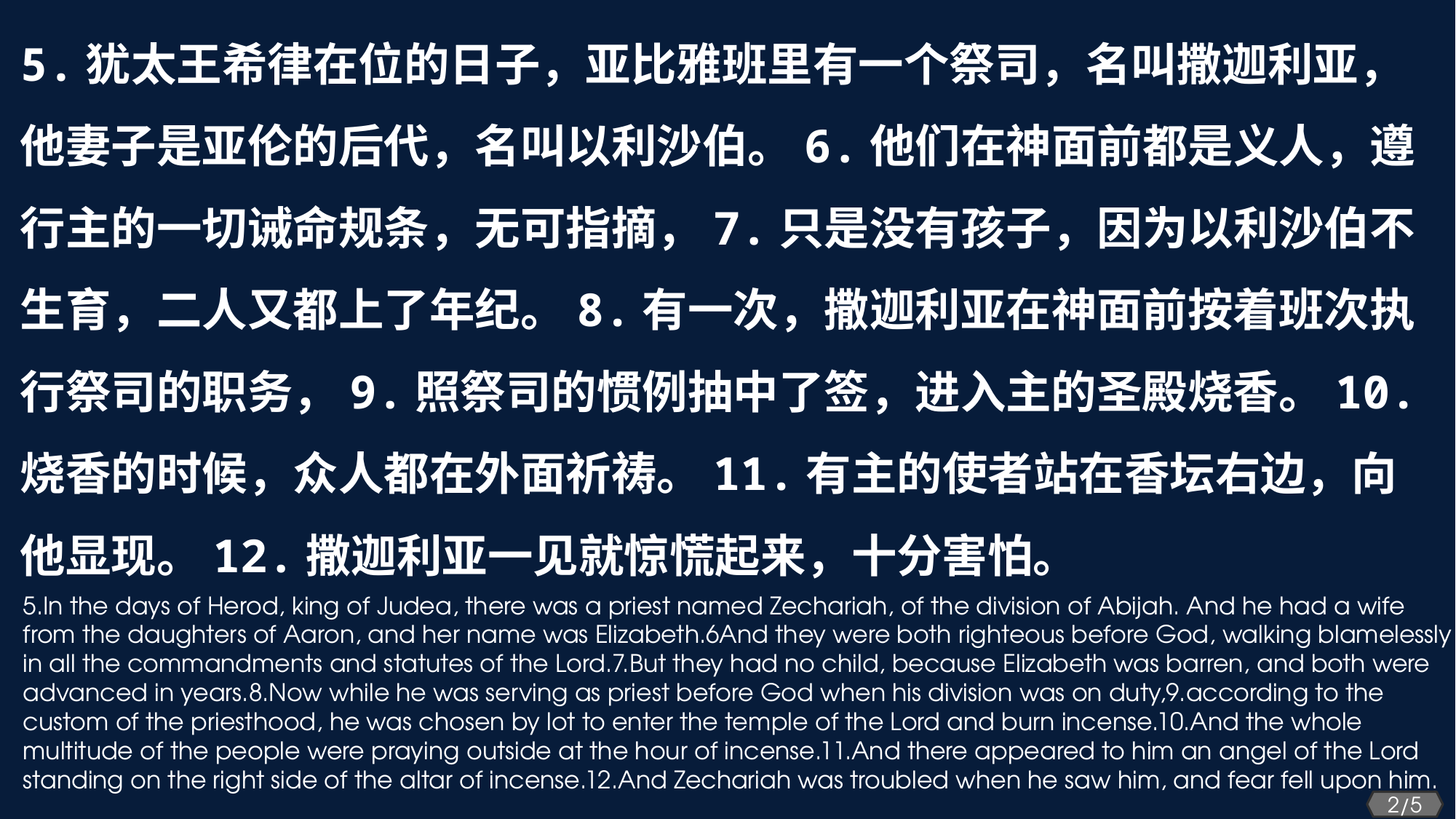

5.犹太王希律在位的日子，亚比雅班里有一个祭司，名叫撒迦利亚，他妻子是亚伦的后代，名叫以利沙伯。6.他们在神面前都是义人，遵行主的一切诫命规条，无可指摘，7.只是没有孩子，因为以利沙伯不生育，二人又都上了年纪。8.有一次，撒迦利亚在神面前按着班次执行祭司的职务，9.照祭司的惯例抽中了签，进入主的圣殿烧香。10.烧香的时候，众人都在外面祈祷。11.有主的使者站在香坛右边，向他显现。12.撒迦利亚一见就惊慌起来，十分害怕。

5.In the days of Herod, king of Judea, there was a priest named Zechariah, of the division of Abijah. And he had a wife from the daughters of Aaron, and her name was Elizabeth.6And they were both righteous before God, walking blamelessly in all the commandments and statutes of the Lord.7.But they had no child, because Elizabeth was barren, and both were advanced in years.8.Now while he was serving as priest before God when his division was on duty,9.according to the custom of the priesthood, he was chosen by lot to enter the temple of the Lord and burn incense.10.And the whole multitude of the people were praying outside at the hour of incense.11.And there appeared to him an angel of the Lord standing on the right side of the altar of incense.12.And Zechariah was troubled when he saw him, and fear fell upon him.
2/5